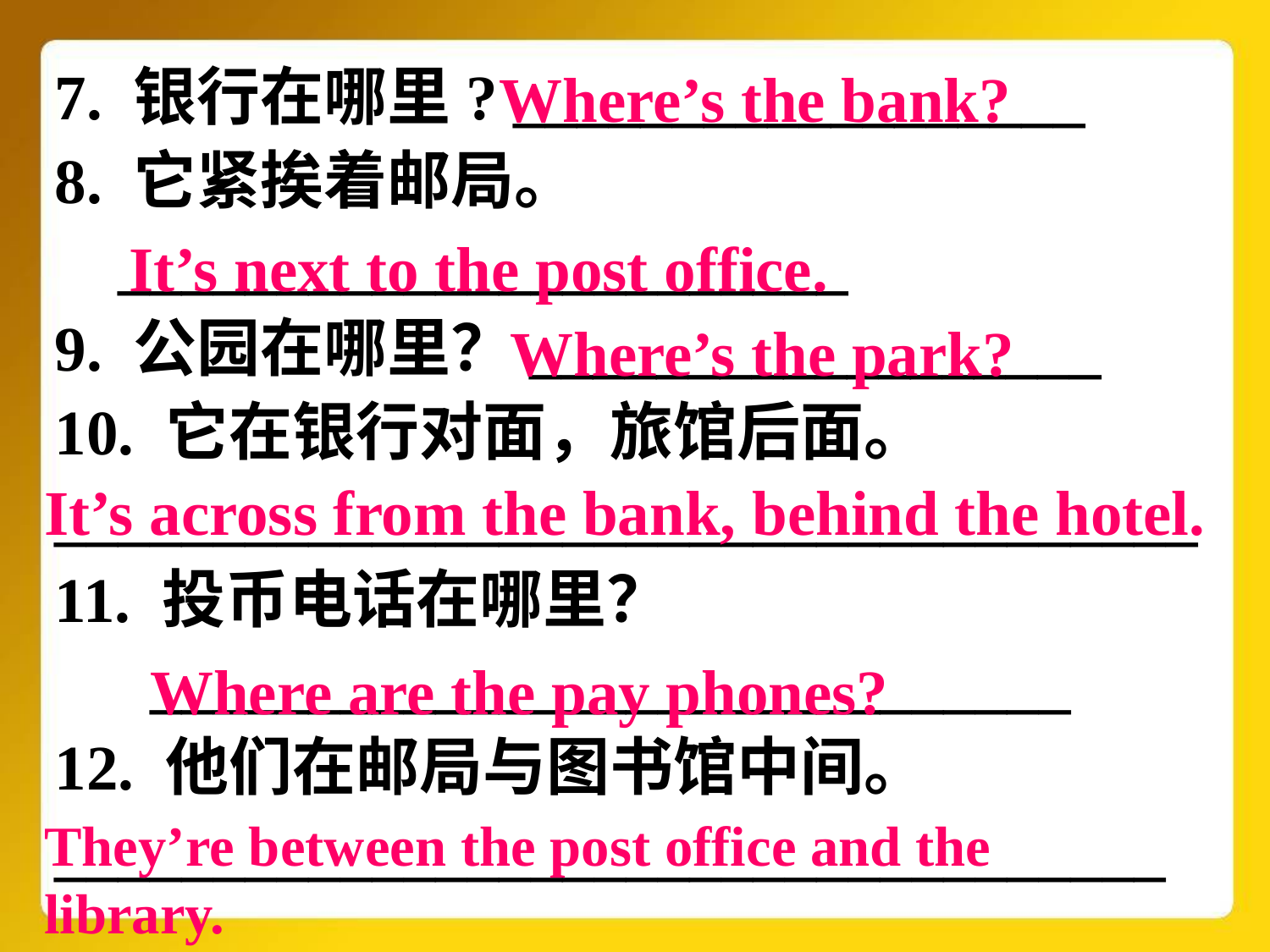

7. 银行在哪里? __________________
8. 它紧挨着邮局。
    _______________________
9. 公园在哪里？__________________
10. 它在银行对面，旅馆后面。      ____________________________________
11. 投币电话在哪里？
      _____________________________
12. 他们在邮局与图书馆中间。      ___________________________________
Where’s the bank?
It’s next to the post office.
Where’s the park?
It’s across from the bank, behind the hotel.
Where are the pay phones?
They’re between the post office and the library.